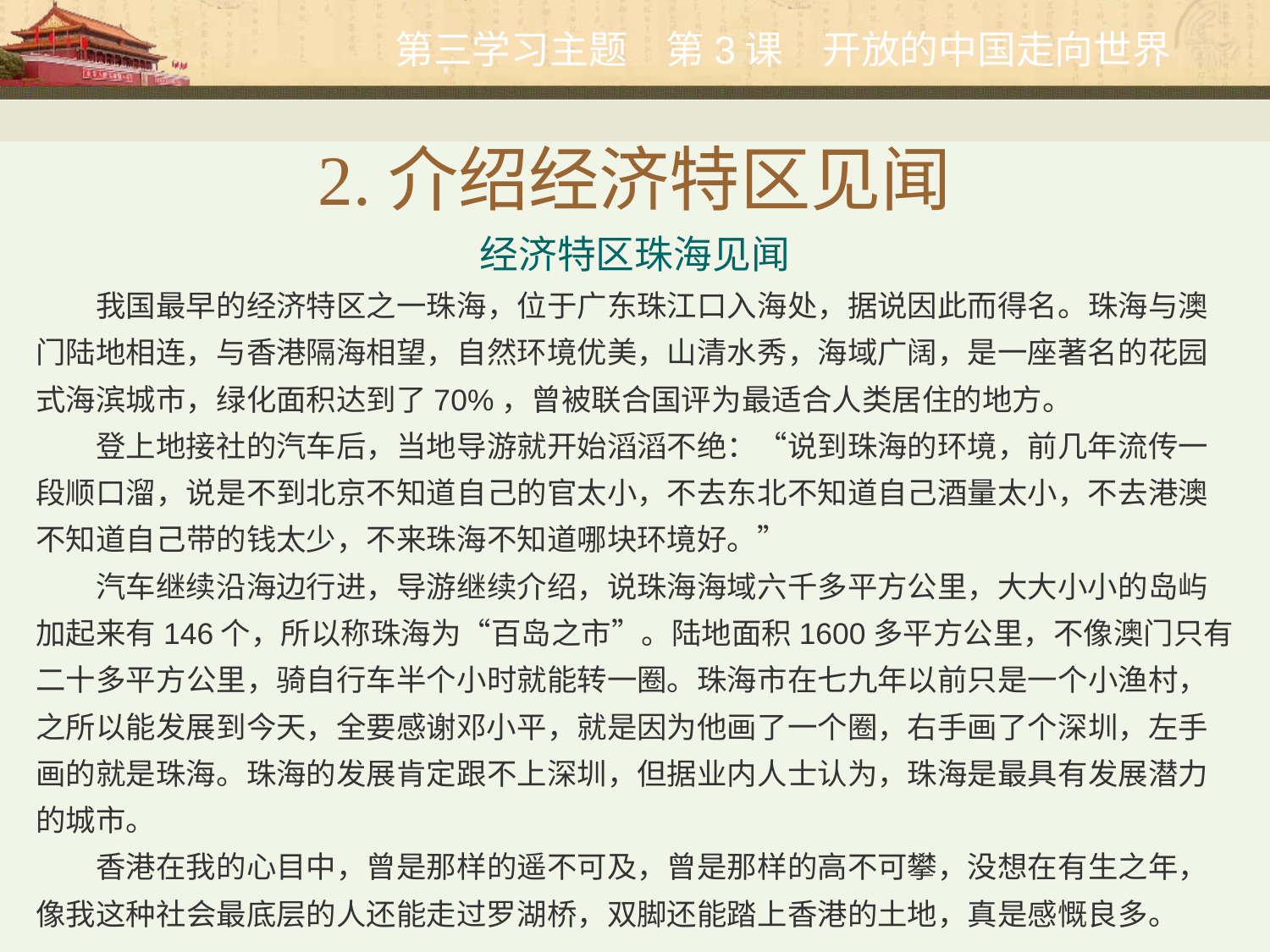

2.介绍经济特区见闻
经济特区珠海见闻
　　我国最早的经济特区之一珠海，位于广东珠江口入海处，据说因此而得名。珠海与澳门陆地相连，与香港隔海相望，自然环境优美，山清水秀，海域广阔，是一座著名的花园式海滨城市，绿化面积达到了70%，曾被联合国评为最适合人类居住的地方。
　　登上地接社的汽车后，当地导游就开始滔滔不绝：“说到珠海的环境，前几年流传一段顺口溜，说是不到北京不知道自己的官太小，不去东北不知道自己酒量太小，不去港澳不知道自己带的钱太少，不来珠海不知道哪块环境好。”
　　汽车继续沿海边行进，导游继续介绍，说珠海海域六千多平方公里，大大小小的岛屿加起来有146个，所以称珠海为“百岛之市”。陆地面积1600多平方公里，不像澳门只有二十多平方公里，骑自行车半个小时就能转一圈。珠海市在七九年以前只是一个小渔村，之所以能发展到今天，全要感谢邓小平，就是因为他画了一个圈，右手画了个深圳，左手画的就是珠海。珠海的发展肯定跟不上深圳，但据业内人士认为，珠海是最具有发展潜力的城市。
　　香港在我的心目中，曾是那样的遥不可及，曾是那样的高不可攀，没想在有生之年，像我这种社会最底层的人还能走过罗湖桥，双脚还能踏上香港的土地，真是感慨良多。